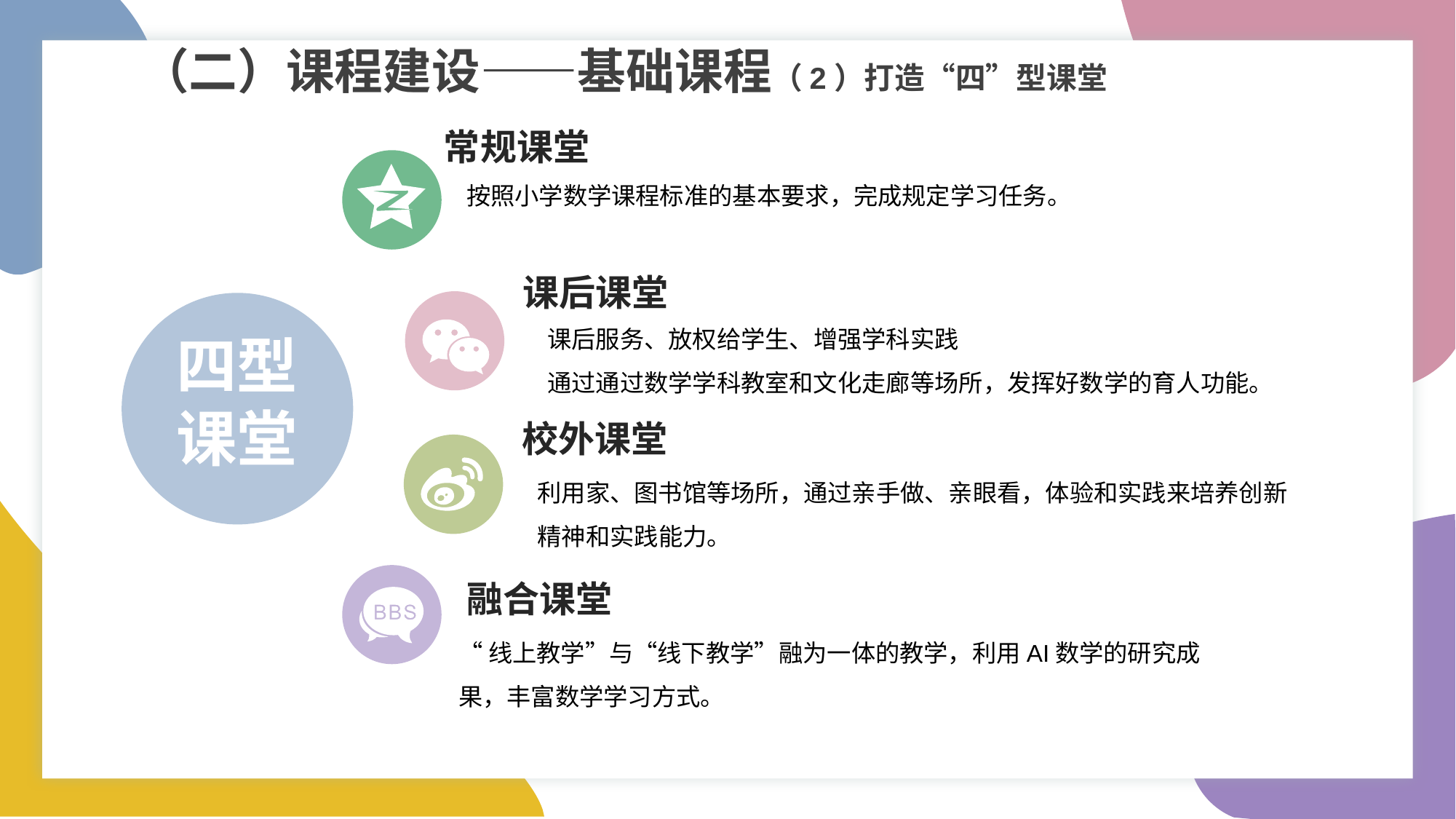

（二）课程建设——基础课程（2）打造“四”型课堂

常规课堂

按照小学数学课程标准的基本要求，完成规定学习任务。
课后课堂

课后服务、放权给学生、增强学科实践
通过通过数学学科教室和文化走廊等场所，发挥好数学的育人功能。

四型课堂
校外课堂

利用家、图书馆等场所，通过亲手做、亲眼看，体验和实践来培养创新精神和实践能力。

融合课堂
“线上教学”与“线下教学”融为一体的教学，利用AI数学的研究成果，丰富数学学习方式。